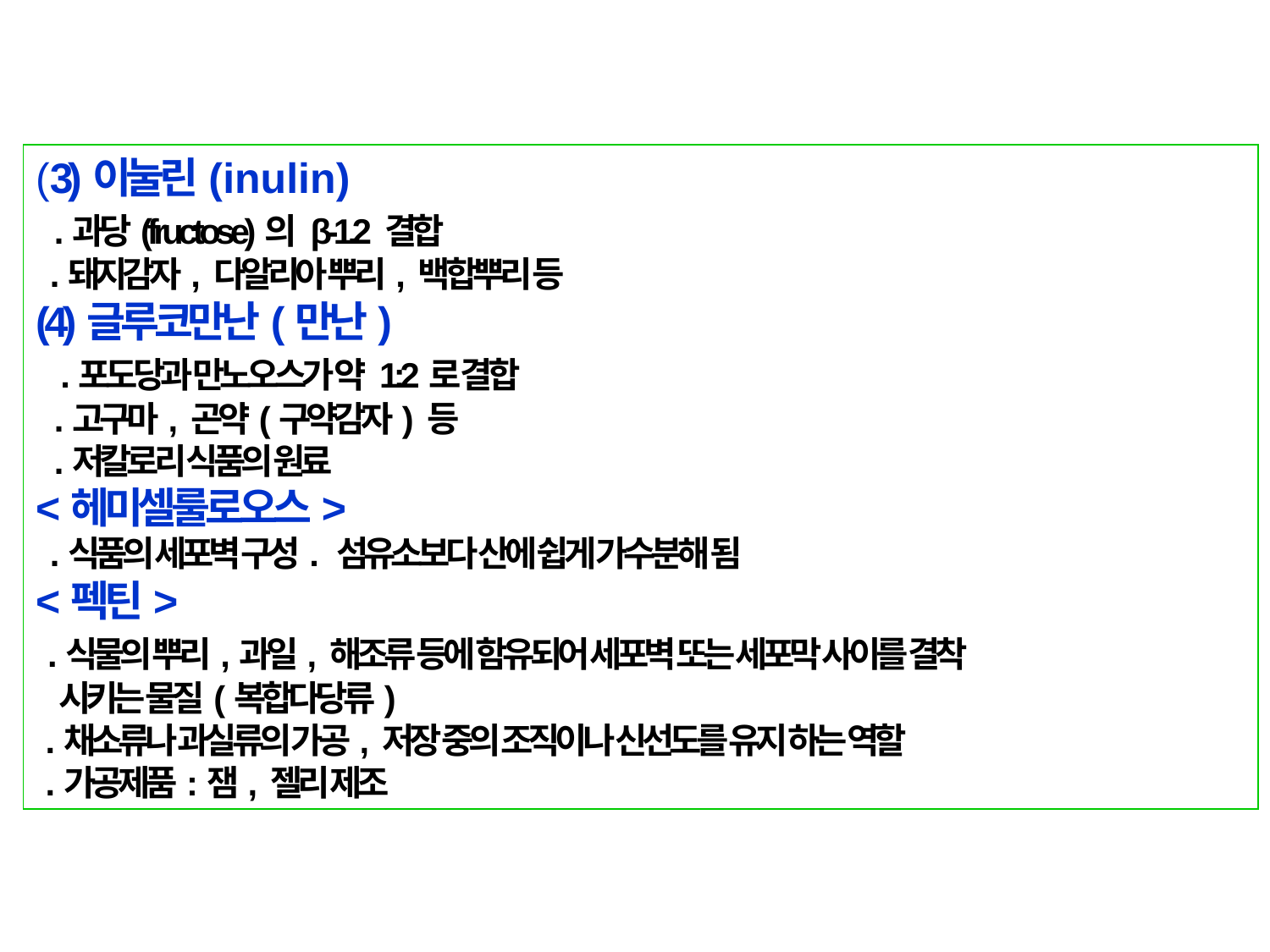

(3)이눌린(inulin)
  .과당(fructose)의 β-1.2 결합
  .돼지감자, 다알리아 뿌리, 백합뿌리 등
(4)글루코만난(만난)
   .포도당과 만노오스가 약 1:2로 결합
   .고구마, 곤약(구약감자) 등
   .저칼로리 식품의 원료
<헤미셀룰로오스>
  .식품의 세포벽 구성.  섬유소보다 산에 쉽게 가수분해 됨
<펙틴>
 .식물의 뿌리,과일, 해조류 등에 함유되어 세포벽 또는 세포막 사이를 결착
  시키는 물질(복합다당류)
 .채소류나 과실류의 가공, 저장 중의 조직이나 신선도를 유지 하는 역할
 .가공제품:잼, 젤리 제조